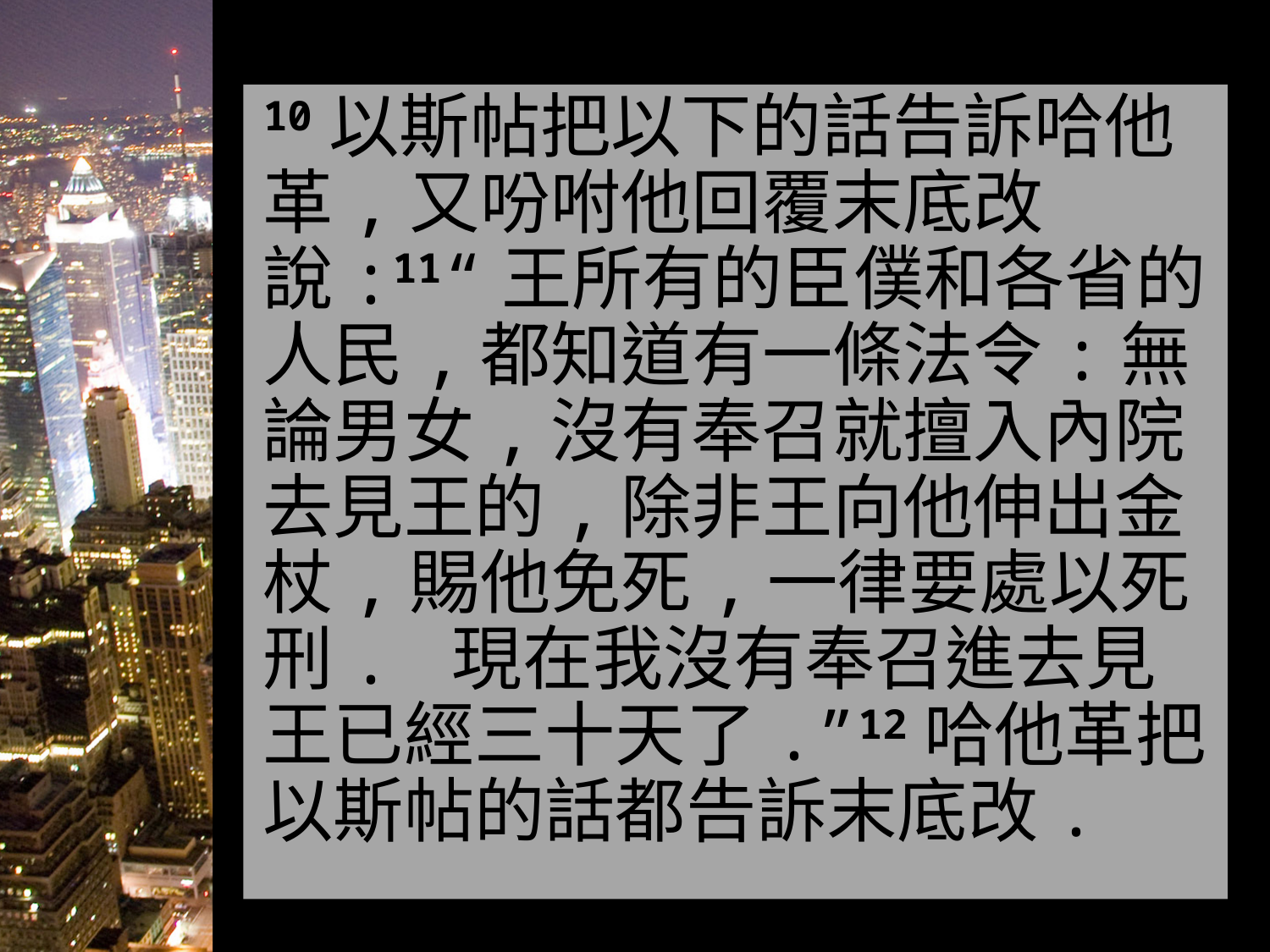

10以斯帖把以下的話告訴哈他革,又吩咐他回覆末底改說:11“王所有的臣僕和各省的人民,都知道有一條法令:無論男女,沒有奉召就擅入內院去見王的,除非王向他伸出金杖,賜他免死,一律要處以死刑. 現在我沒有奉召進去見王已經三十天了.”12哈他革把以斯帖的話都告訴末底改.